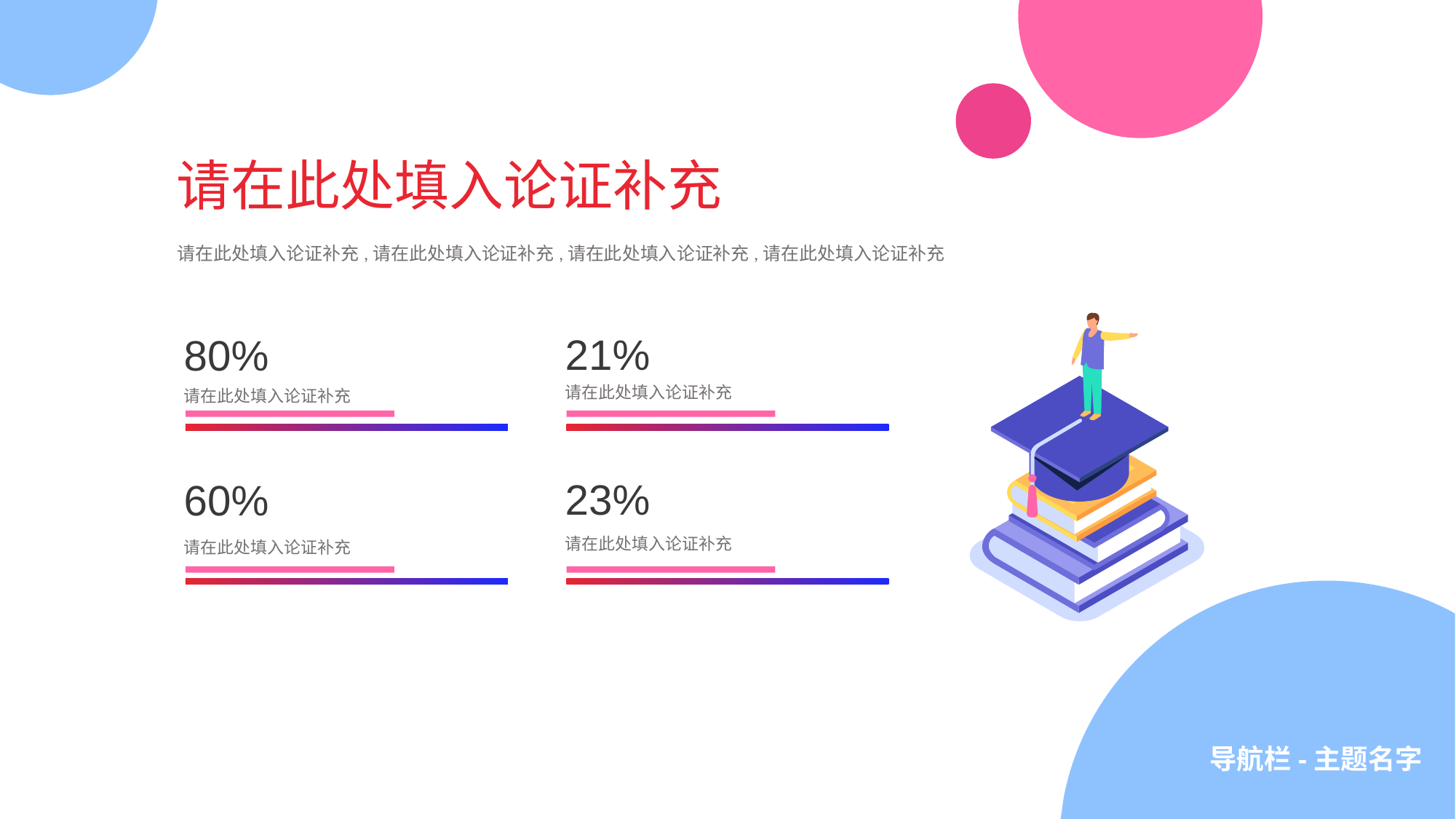

请在此处填入论证补充
请在此处填入论证补充,请在此处填入论证补充,请在此处填入论证补充,请在此处填入论证补充

21%
80%
请在此处填入论证补充
请在此处填入论证补充

23%
60%
请在此处填入论证补充
请在此处填入论证补充

导航栏-主题名字